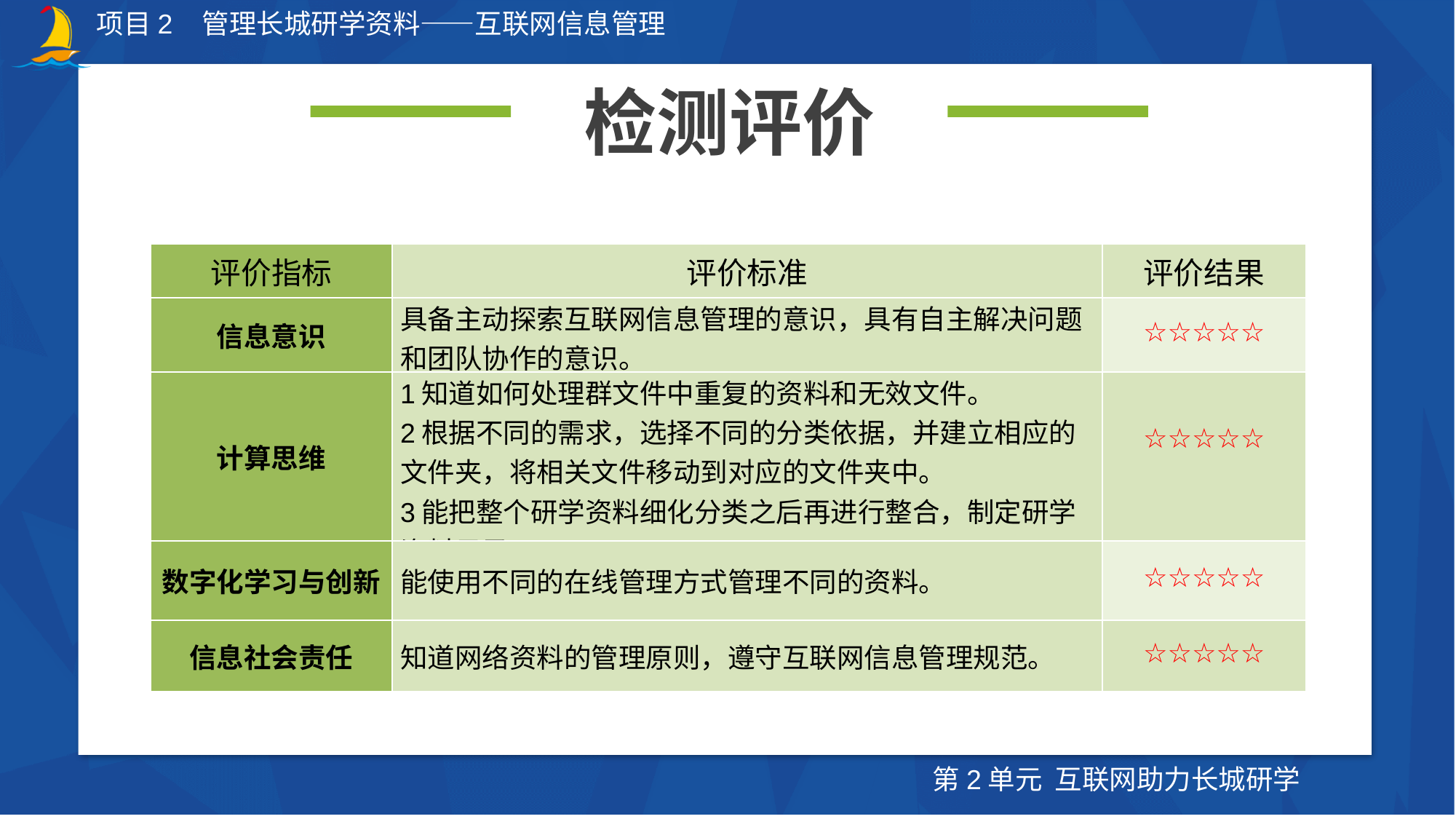

检测评价

| 评价指标 | 评价标准 | 评价结果 |
| --- | --- | --- |
| 信息意识 | 具备主动探索互联网信息管理的意识，具有自主解决问题和团队协作的意识。 | ☆☆☆☆☆ |
| 计算思维 | 1知道如何处理群文件中重复的资料和无效文件。 2根据不同的需求，选择不同的分类依据，并建立相应的文件夹，将相关文件移动到对应的文件夹中。 3能把整个研学资料细化分类之后再进行整合，制定研学资料目录。 | ☆☆☆☆☆ |
| 数字化学习与创新 | 能使用不同的在线管理方式管理不同的资料。 | ☆☆☆☆☆ |
| 信息社会责任 | 知道网络资料的管理原则，遵守互联网信息管理规范。 | ☆☆☆☆☆ |